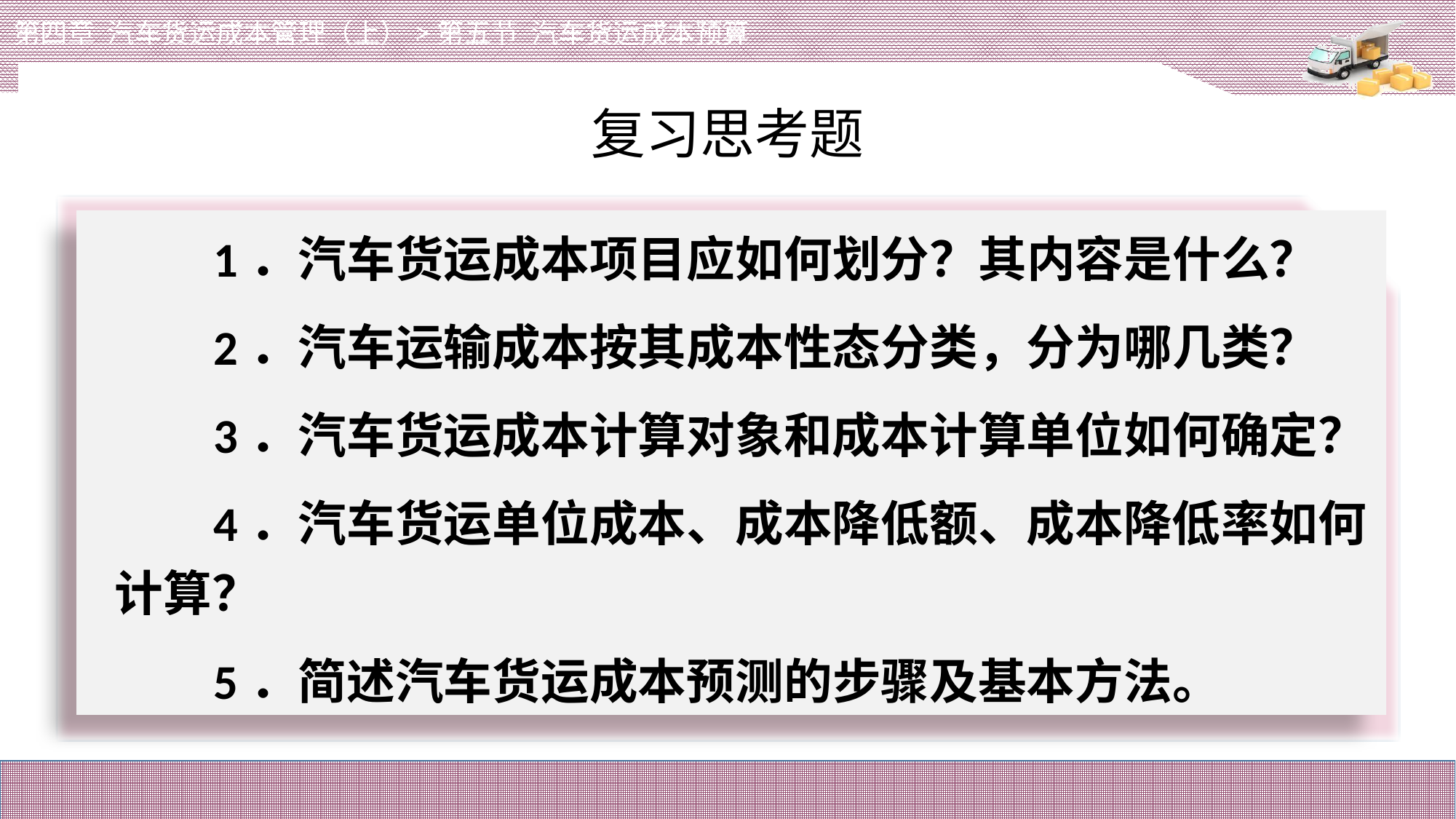

第四章  汽车货运成本管理（上）>第五节  汽车货运成本预算
复习思考题
# 1．汽车货运成本项目应如何划分？其内容是什么？
2．汽车运输成本按其成本性态分类，分为哪几类？
3．汽车货运成本计算对象和成本计算单位如何确定？
4．汽车货运单位成本、成本降低额、成本降低率如何计算？
5．简述汽车货运成本预测的步骤及基本方法。